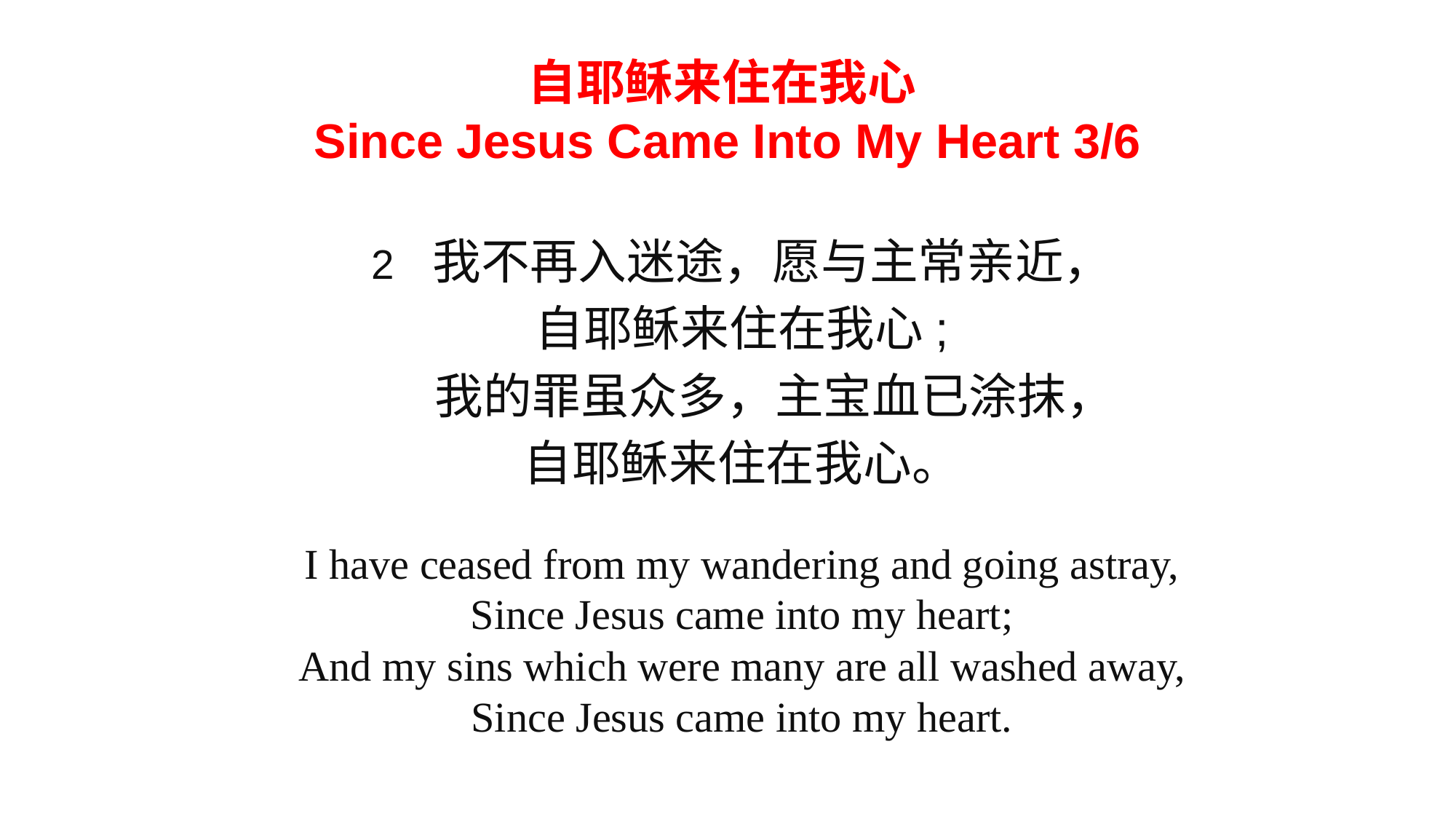

自耶稣来住在我心
Since Jesus Came Into My Heart 3/6
我不再入迷途，愿与主常亲近，
自耶稣来住在我心;
     我的罪虽众多，主宝血已涂抹，
自耶稣来住在我心。

I have ceased from my wandering and going astray,
Since Jesus came into my heart;
And my sins which were many are all washed away,
Since Jesus came into my heart.